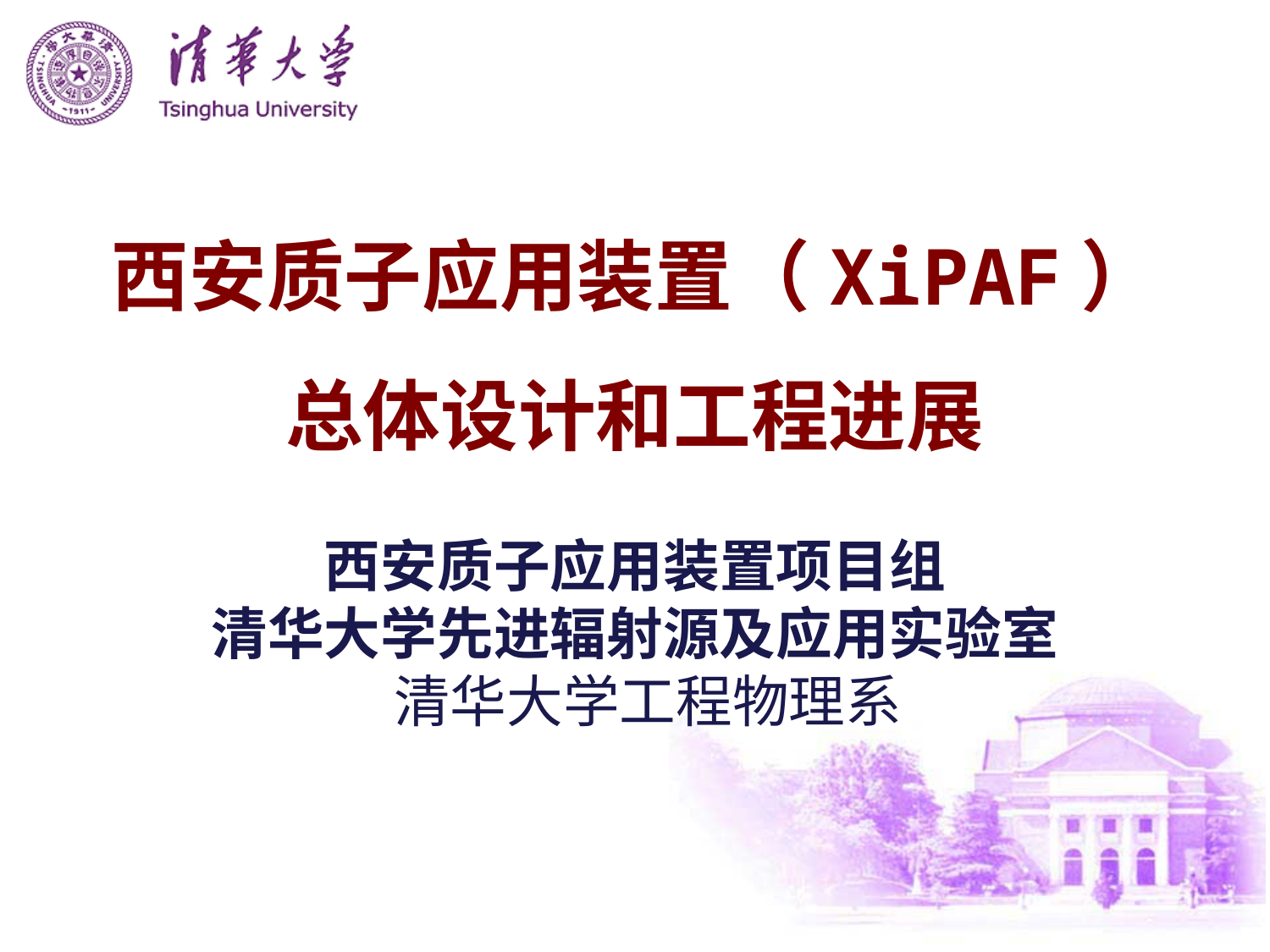

# 西安质子应用装置（XiPAF） 总体设计和工程进展
西安质子应用装置项目组
清华大学先进辐射源及应用实验室
 清华大学工程物理系